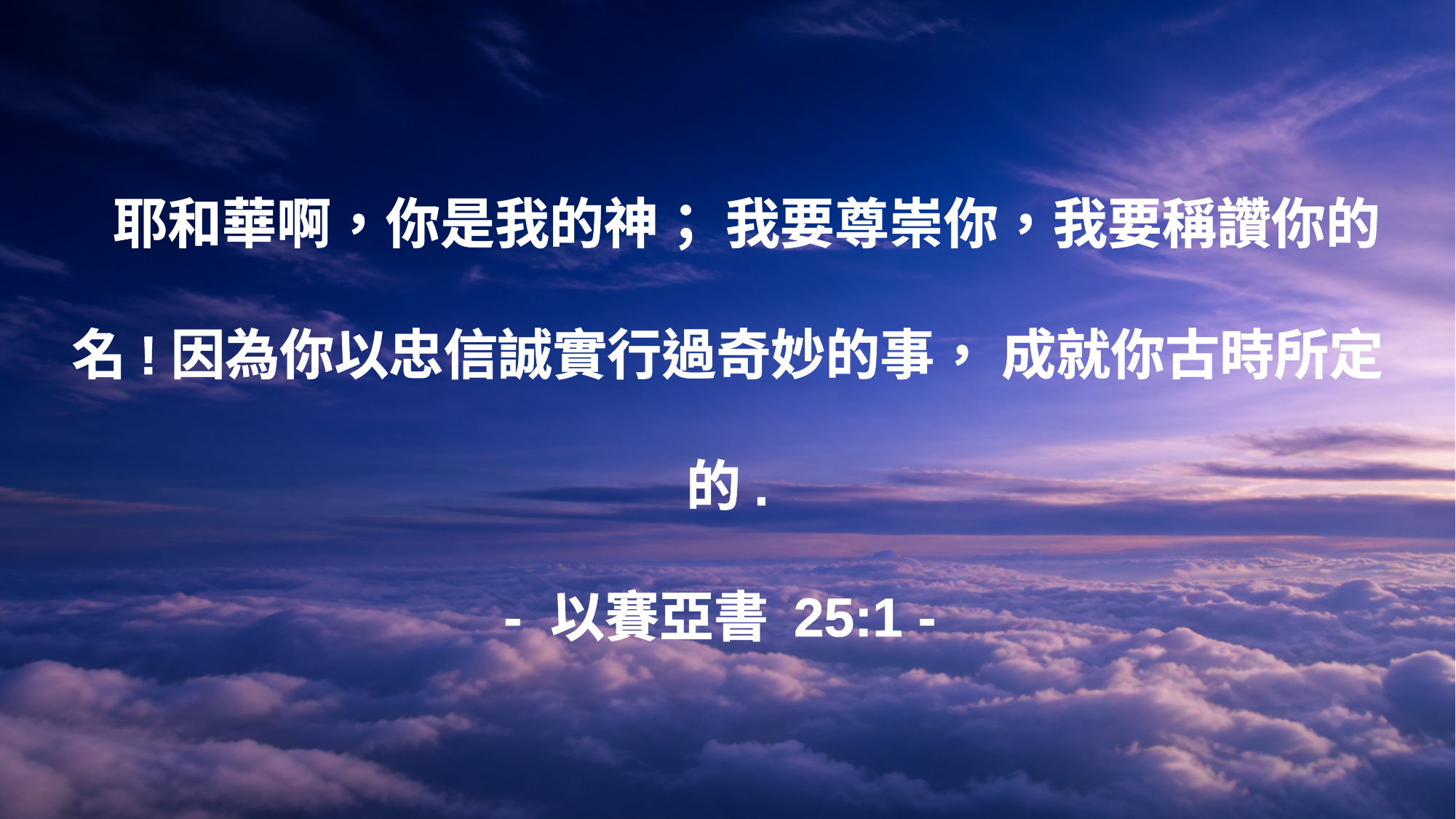

耶和華啊，你是我的神； 我要尊崇你，我要稱讚你的名!因為你以忠信誠實行過奇妙的事， 成就你古時所定的.
- 以賽亞書 25:1 -